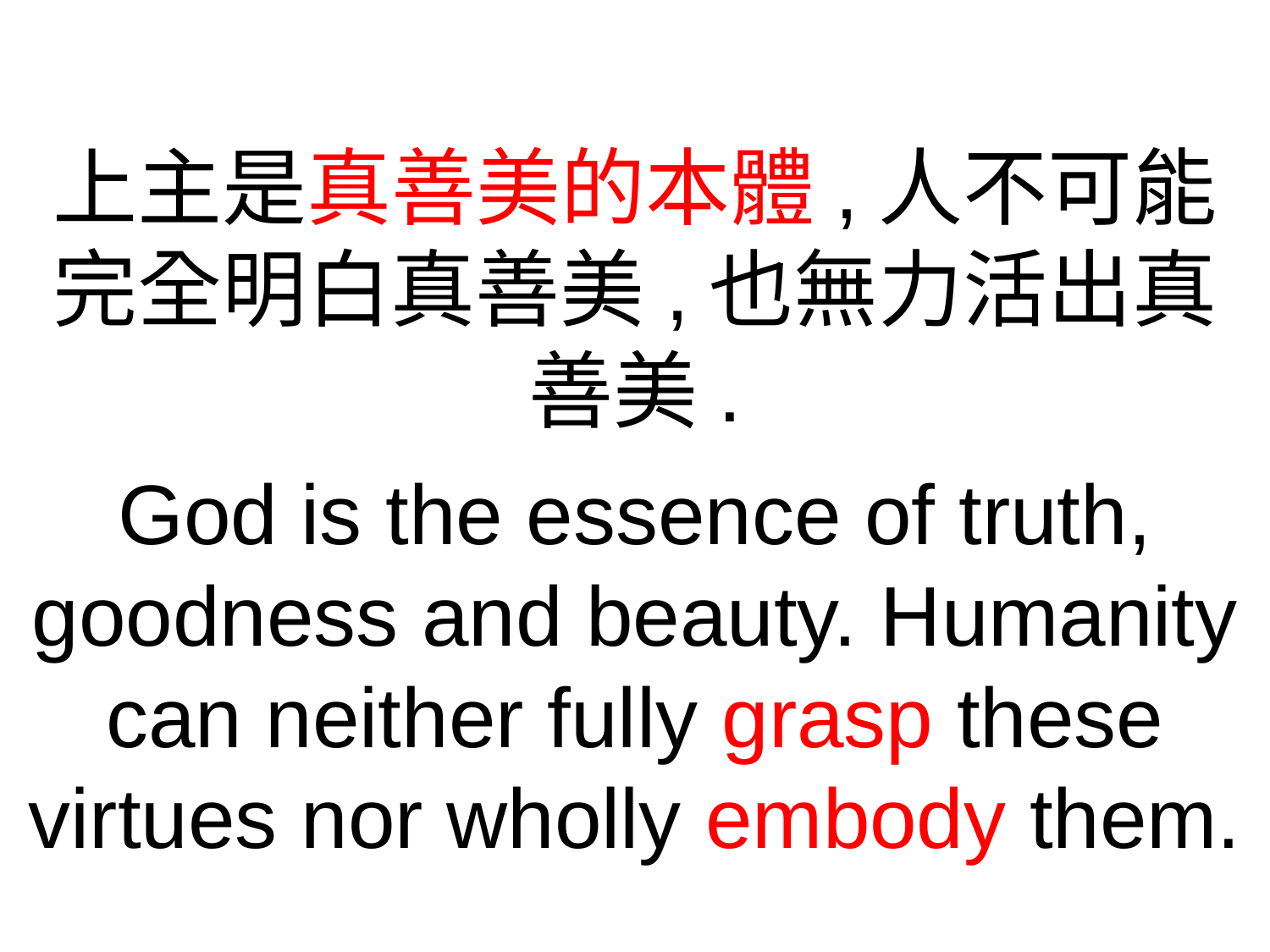

上主是真善美的本體,人不可能完全明白真善美,也無力活出真善美.
God is the essence of truth, goodness and beauty. Humanity can neither fully grasp these virtues nor wholly embody them.